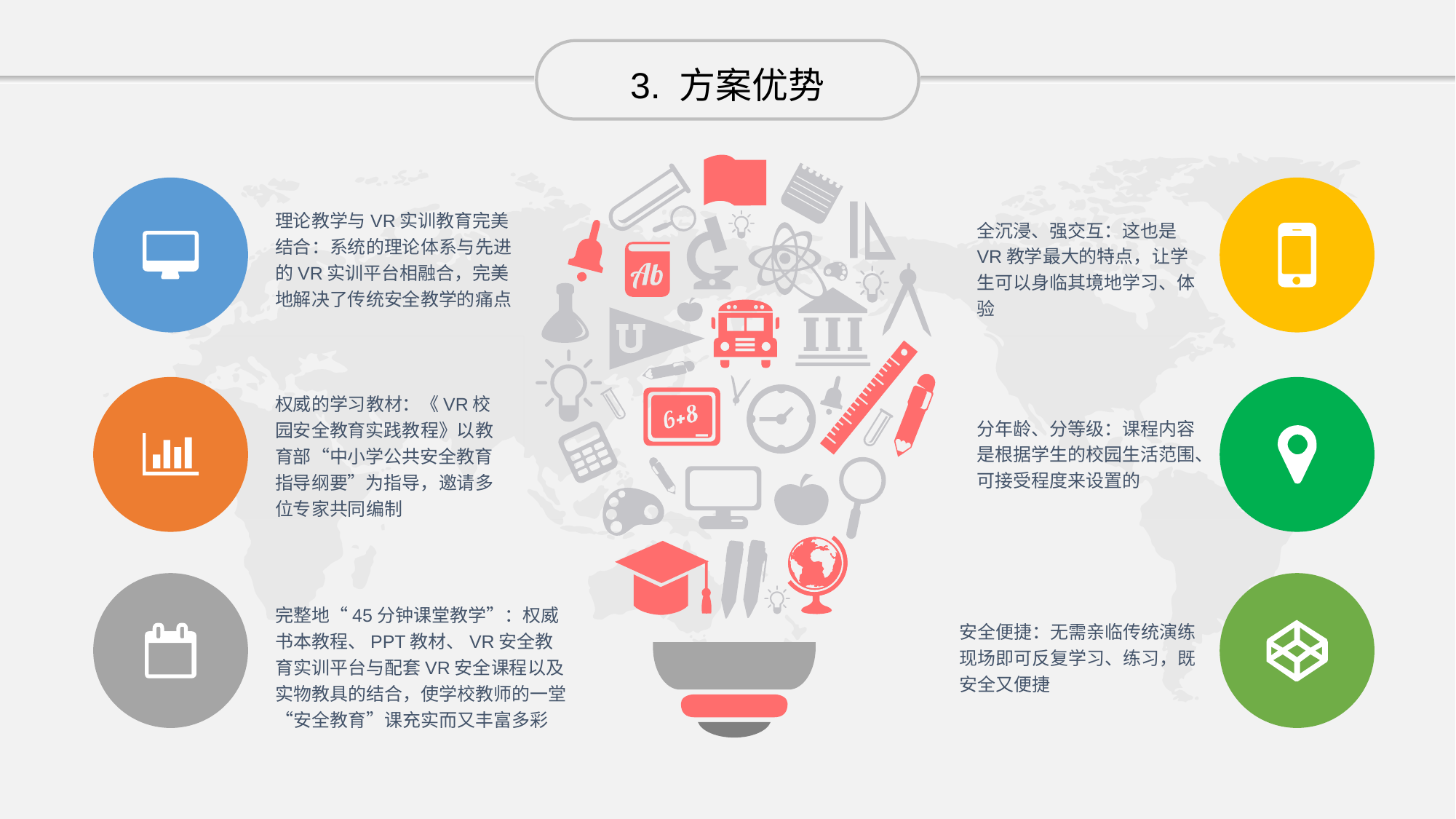

3. 方案优势

理论教学与VR实训教育完美结合：系统的理论体系与先进的VR实训平台相融合，完美地解决了传统安全教学的痛点

全沉浸、强交互：这也是VR教学最大的特点，让学生可以身临其境地学习、体验

权威的学习教材：《VR校园安全教育实践教程》以教育部“中小学公共安全教育指导纲要”为指导，邀请多位专家共同编制

分年龄、分等级：课程内容是根据学生的校园生活范围、可接受程度来设置的

完整地“45分钟课堂教学”：权威书本教程、PPT教材、VR安全教育实训平台与配套VR安全课程以及实物教具的结合，使学校教师的一堂“安全教育”课充实而又丰富多彩

安全便捷：无需亲临传统演练现场即可反复学习、练习，既安全又便捷